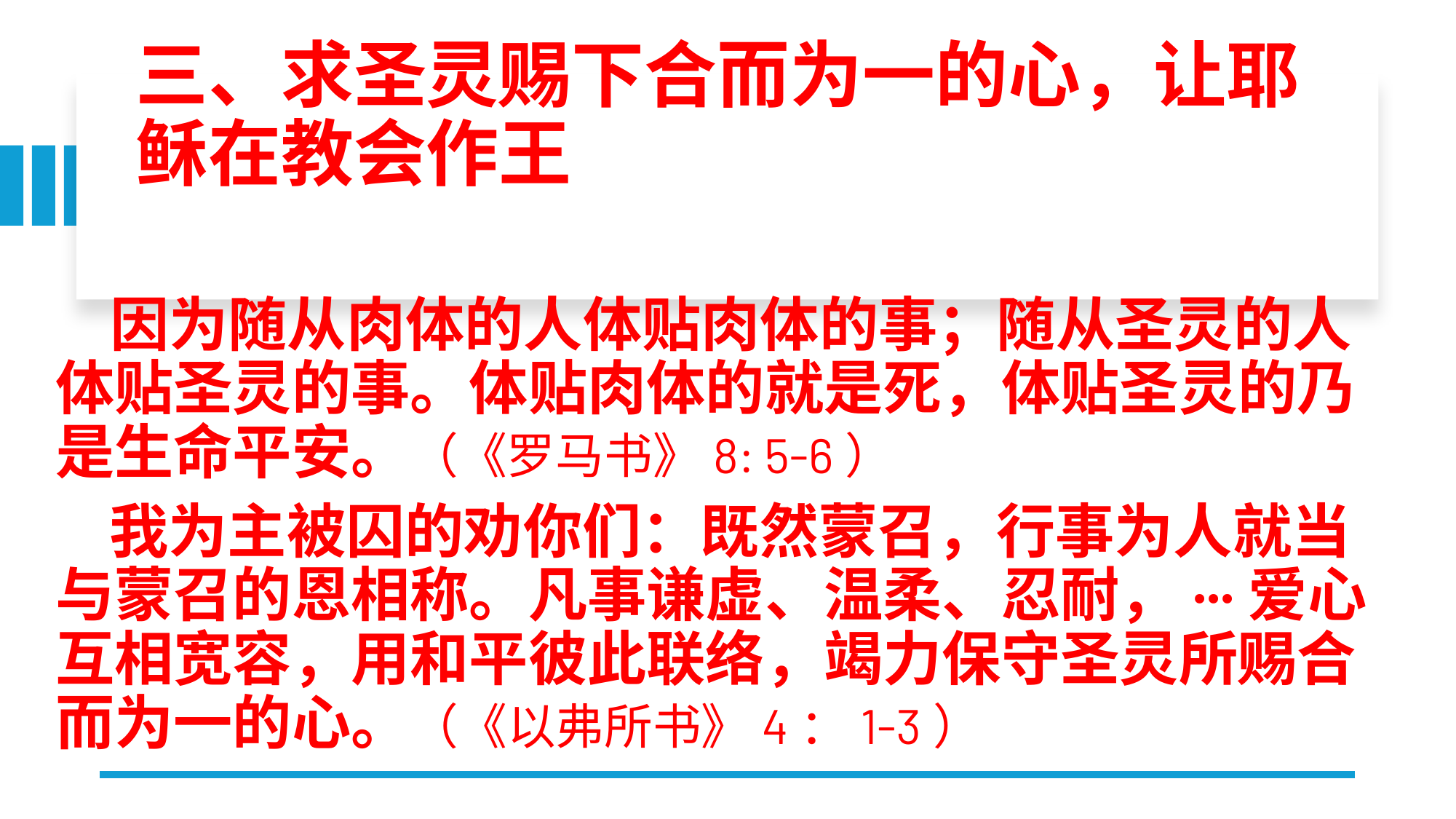

# 三、求圣灵赐下合而为一的心，让耶稣在教会作王

   因为随从肉体的人体贴肉体的事；随从圣灵的人体贴圣灵的事。体贴肉体的就是死，体贴圣灵的乃是生命平安。（《罗马书》8: 5-6）
   我为主被囚的劝你们：既然蒙召，行事为人就当与蒙召的恩相称。凡事谦虚、温柔、忍耐，···爱心互相宽容，用和平彼此联络，竭力保守圣灵所赐合而为一的心。（《以弗所书》4：1-3）